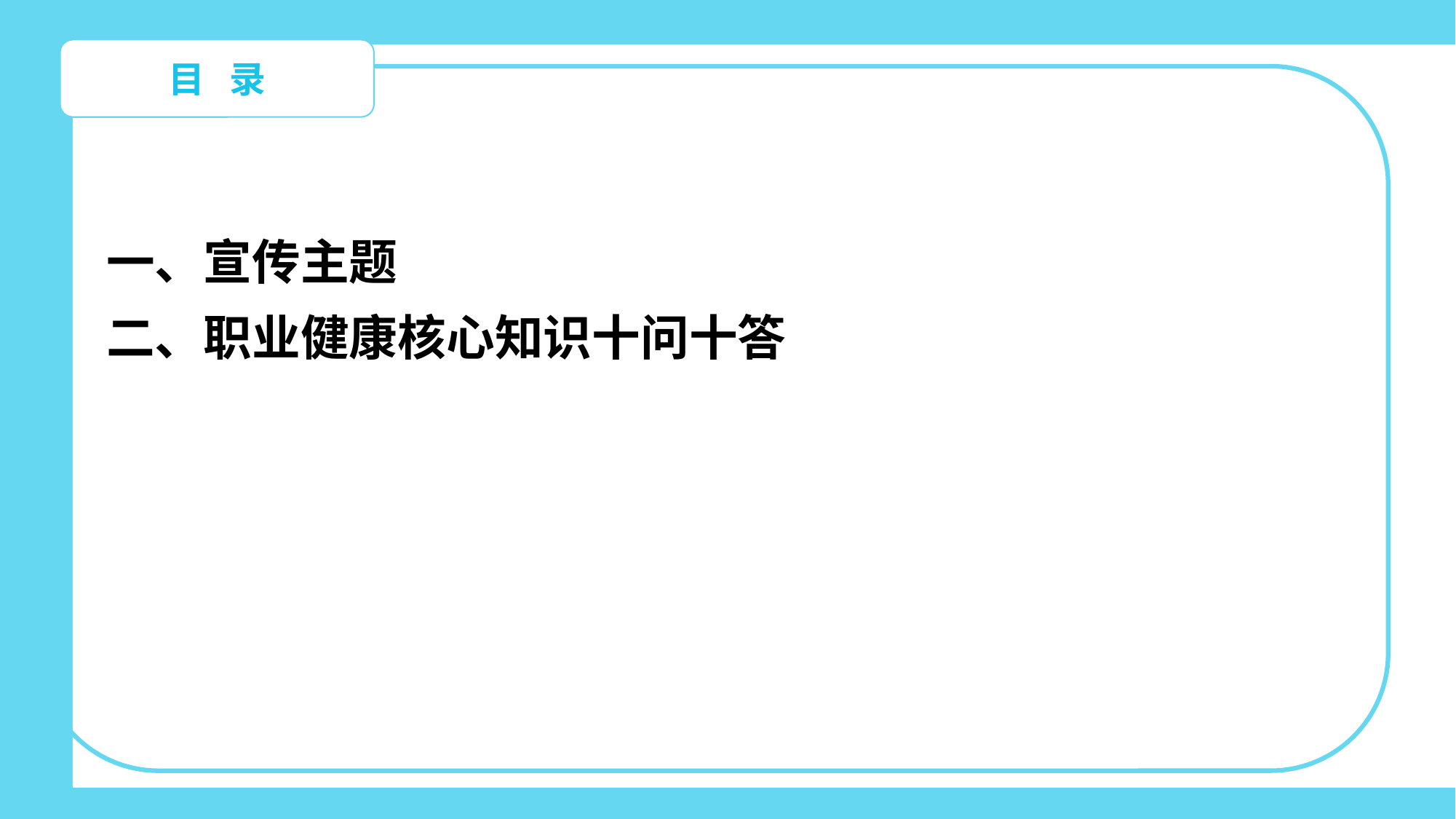

目   录
为保护劳动者健康，公司开展了岗前和岗中职业健康检查，但尚未涉及离岗职业健康检查。不符合相关法律法规要求，同时也埋下被追责的隐患。

一、宣传主题
二、职业健康核心知识十问十答